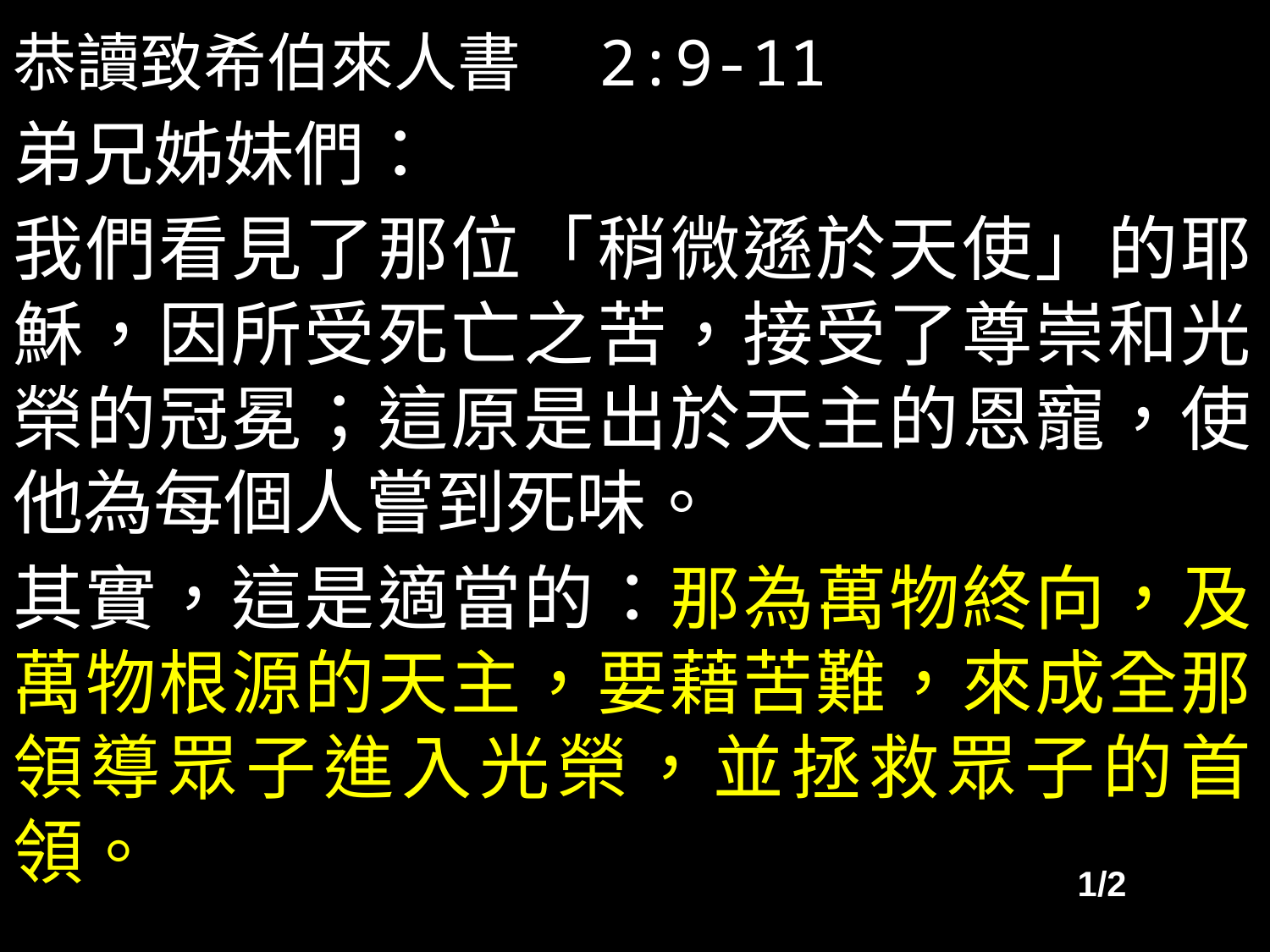

恭讀致希伯來人書　2:9-11
弟兄姊妹們：
我們看見了那位「稍微遜於天使」的耶穌，因所受死亡之苦，接受了尊崇和光榮的冠冕；這原是出於天主的恩寵，使他為每個人嘗到死味。
其實，這是適當的：那為萬物終向，及萬物根源的天主，要藉苦難，來成全那領導眾子進入光榮，並拯救眾子的首領。
1/2